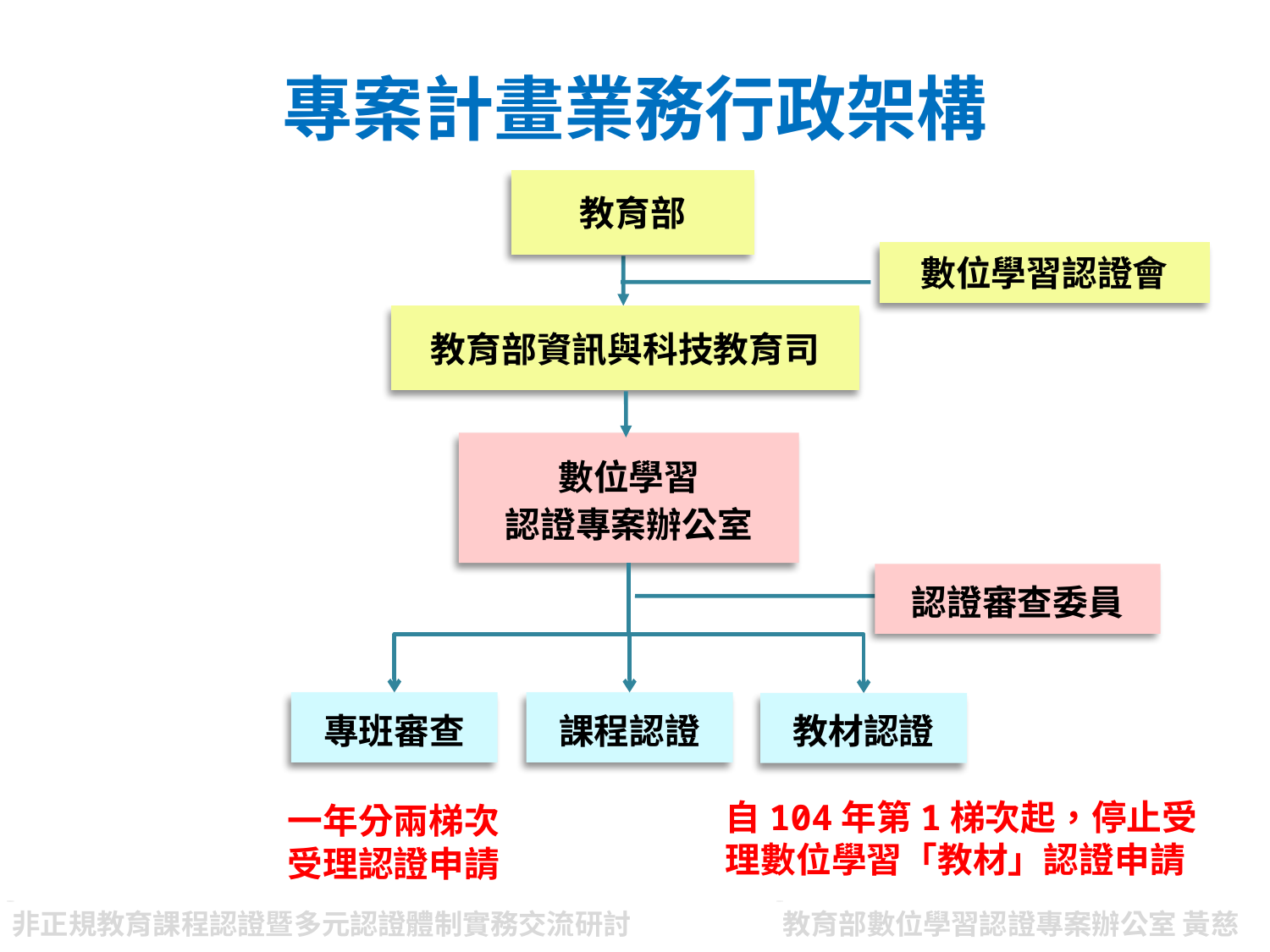

專案計畫業務行政架構
教育部
數位學習認證會

教育部資訊與科技教育司

數位學習
認證專案辦公室

認證審查委員

專班審查
課程認證
教材認證
自104年第1梯次起，停止受理數位學習「教材」認證申請
一年分兩梯次
受理認證申請

非正規教育課程認證暨多元認證體制實務交流研討
教育部數位學習認證專案辦公室 黃慈